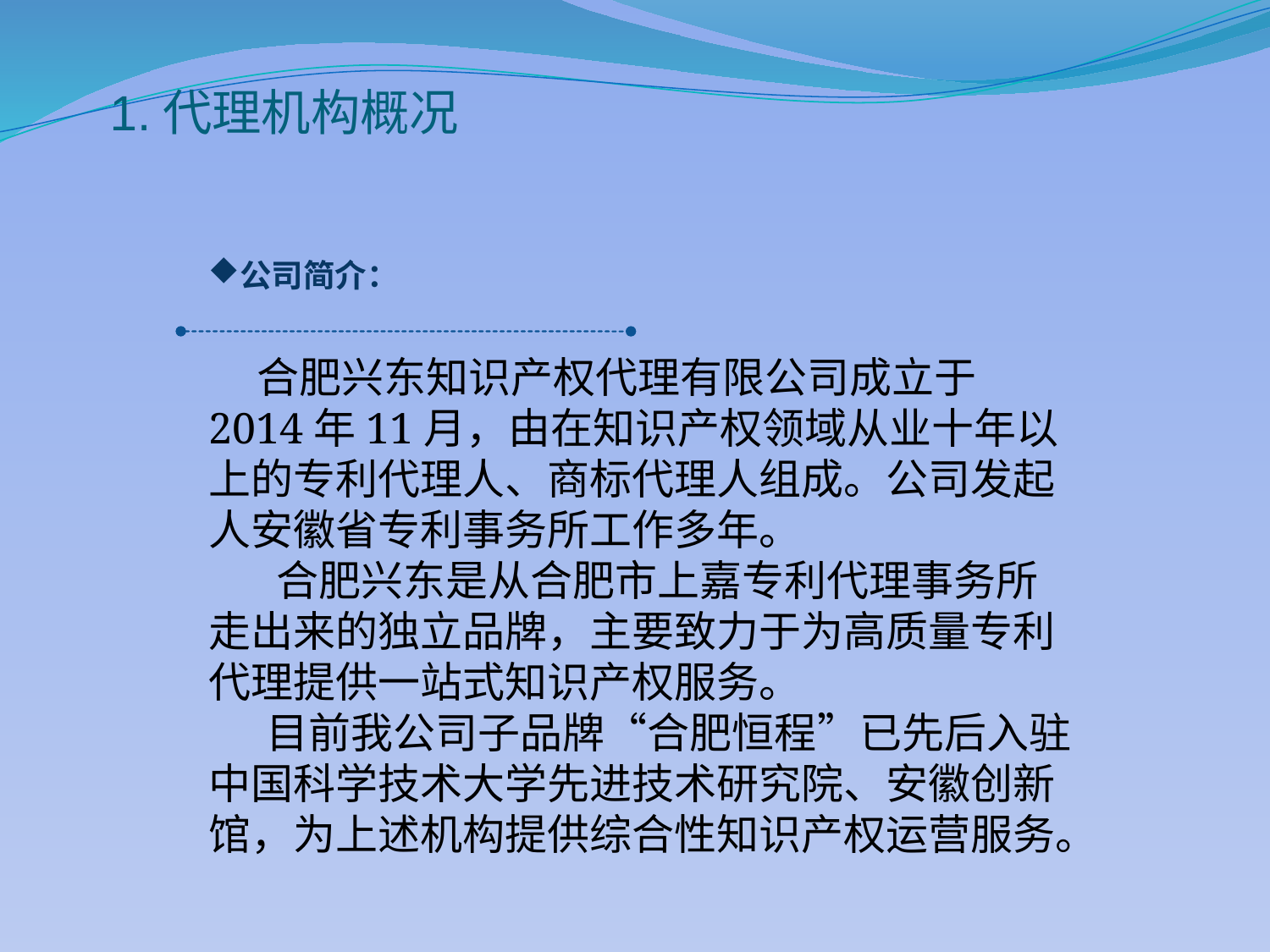

1.代理机构概况
公司简介：

    合肥兴东知识产权代理有限公司成立于2014年11月，由在知识产权领域从业十年以上的专利代理人、商标代理人组成。公司发起人安徽省专利事务所工作多年。
      合肥兴东是从合肥市上嘉专利代理事务所走出来的独立品牌，主要致力于为高质量专利代理提供一站式知识产权服务。
     目前我公司子品牌“合肥恒程”已先后入驻中国科学技术大学先进技术研究院、安徽创新馆，为上述机构提供综合性知识产权运营服务。